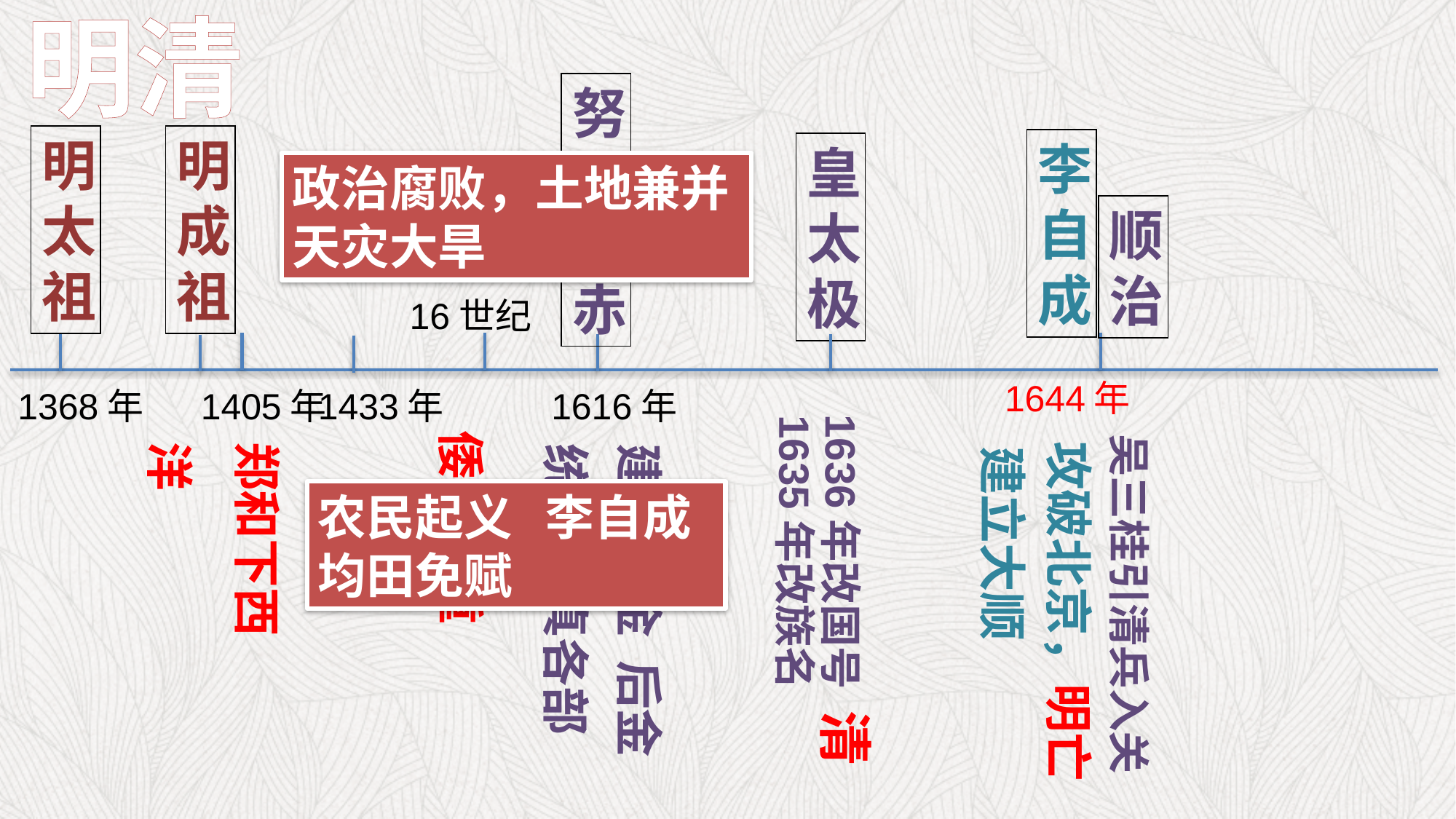

明清
努尔哈赤
明太祖
明成祖
李自成
皇太极
政治腐败，土地兼并
天灾大旱
顺治
16世纪
1644年
1368年
1405年
1433年
1616年
1636年改国号  清
1635年改族名
倭患严重
吴三桂引清兵入关
攻破北京，明亡
郑和下西洋
统一女真各部
建立大金  后金
建立大顺
农民起义   李自成
均田免赋